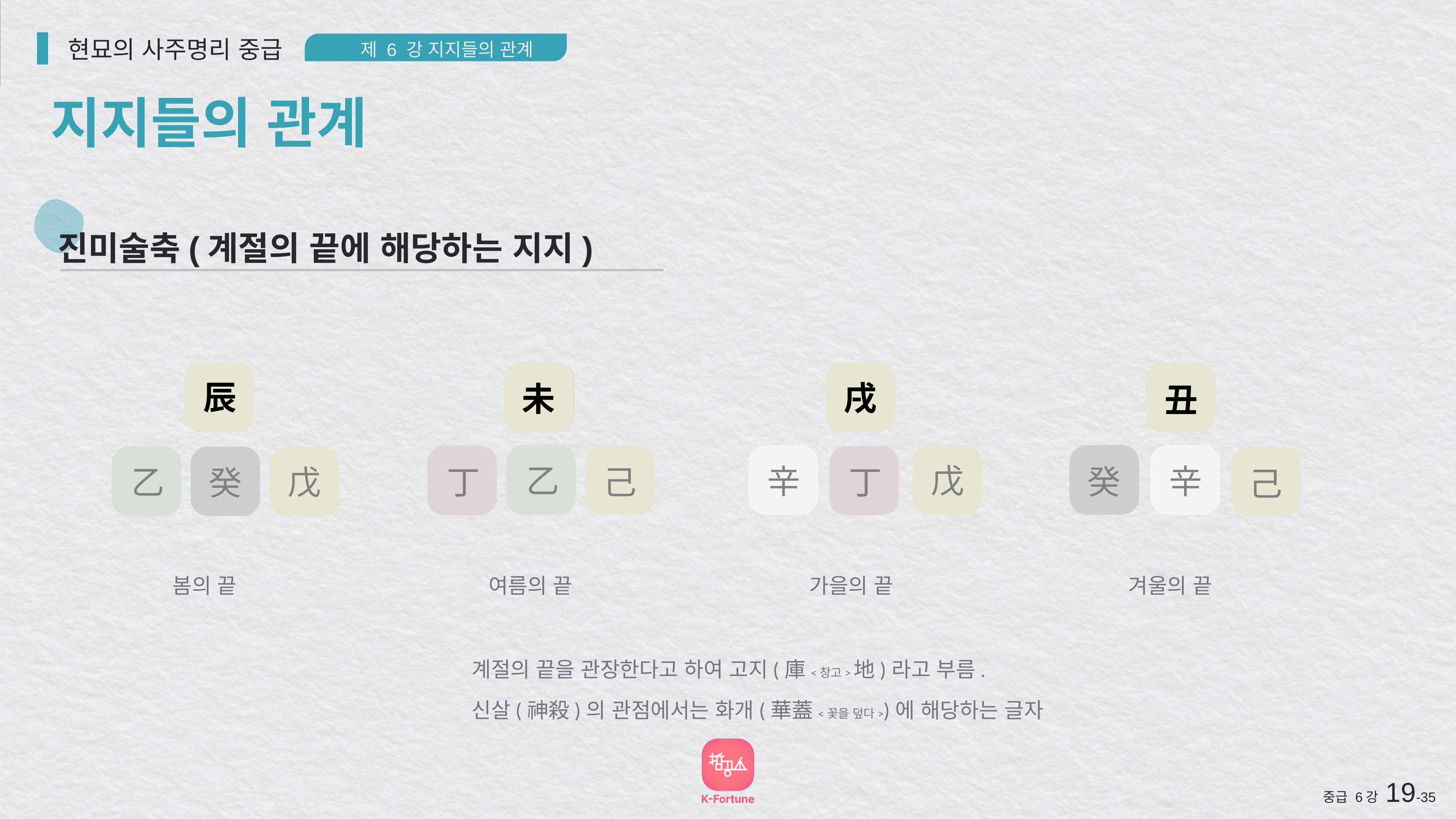

현묘의 사주명리 중급

제 6 강 지지들의 관계
지지들의 관계

진미술축(계절의 끝에 해당하는 지지)

辰

寅

巳

戌

亥

丑

未

辛

戊

癸

辛

己

乙

丁

丁

己

乙

癸

戊
겨울의 끝
가을의 끝
여름의 끝
봄의 끝
계절의 끝을 관장한다고 하여 고지(庫<창고>地)라고 부름.
신살(神殺)의 관점에서는 화개(華蓋<꽃을 덮다>)에 해당하는 글자